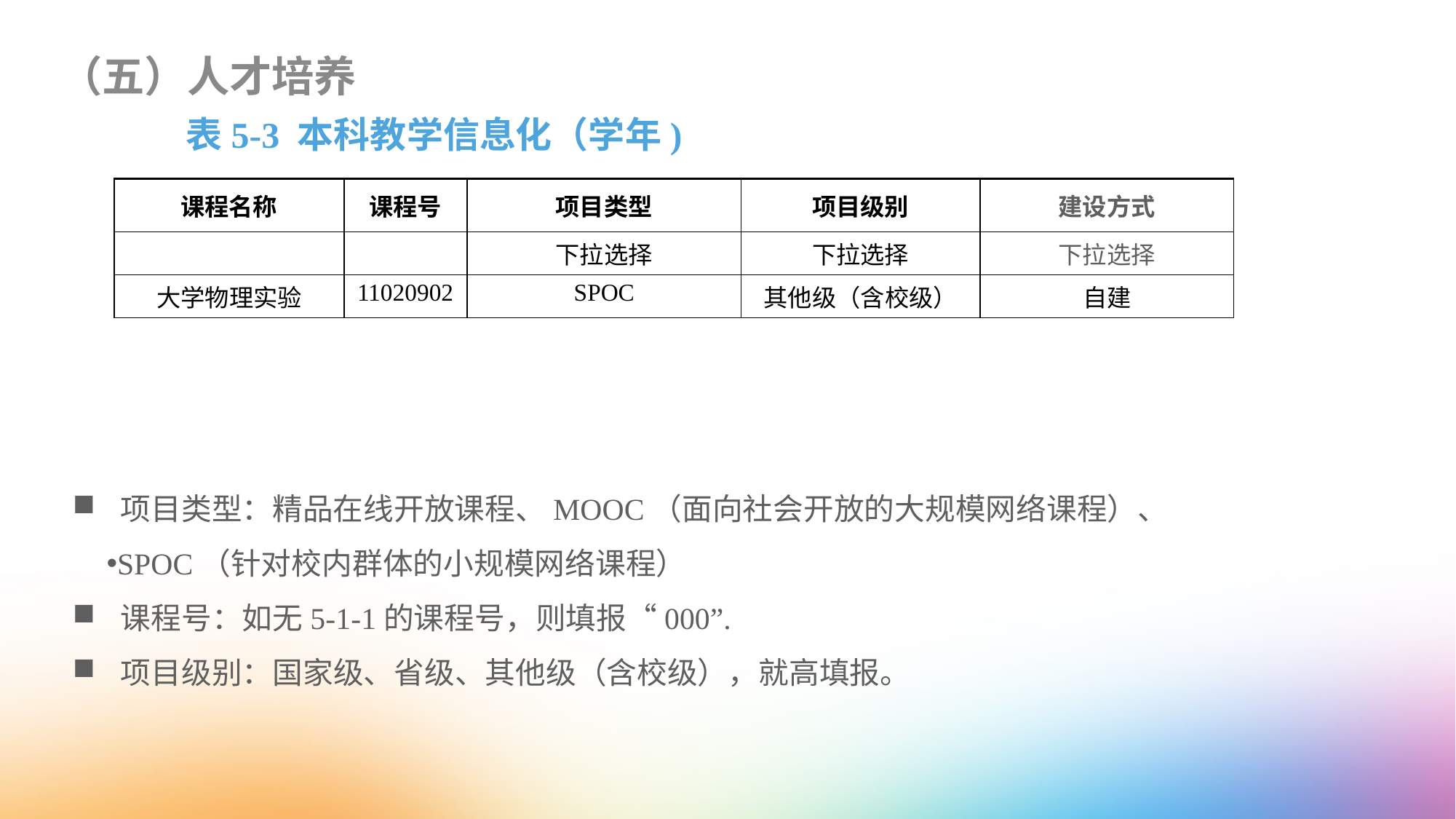

（五）人才培养
表5-3 本科教学信息化（学年)
| 课程名称 | 课程号 | 项目类型 | 项目级别 | 建设方式 |
| --- | --- | --- | --- | --- |
|  |  | 下拉选择 | 下拉选择 | 下拉选择 |
| 大学物理实验 | 11020902 | SPOC | 其他级（含校级） | 自建 |
 项目类型：精品在线开放课程、MOOC（面向社会开放的大规模网络课程）、
SPOC（针对校内群体的小规模网络课程）
 课程号：如无5-1-1的课程号，则填报“000”.
 项目级别：国家级、省级、其他级（含校级），就高填报。